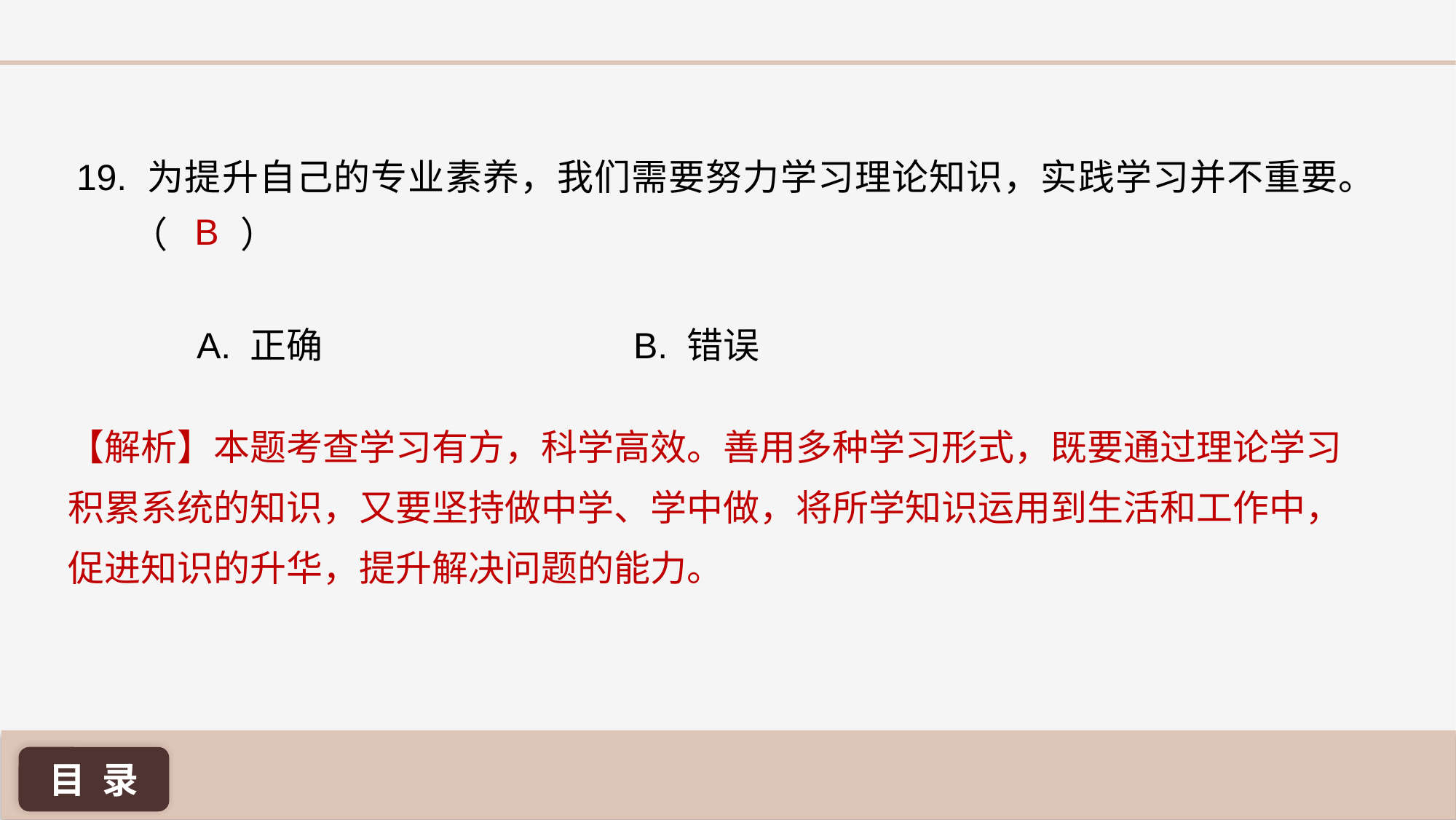

19. 为提升自己的专业素养，我们需要努力学习理论知识，实践学习并不重要。（         ）
B
A. 正确 			B. 错误
【解析】本题考查学习有方，科学高效。善用多种学习形式，既要通过理论学习积累系统的知识，又要坚持做中学、学中做，将所学知识运用到生活和工作中，促进知识的升华，提升解决问题的能力。